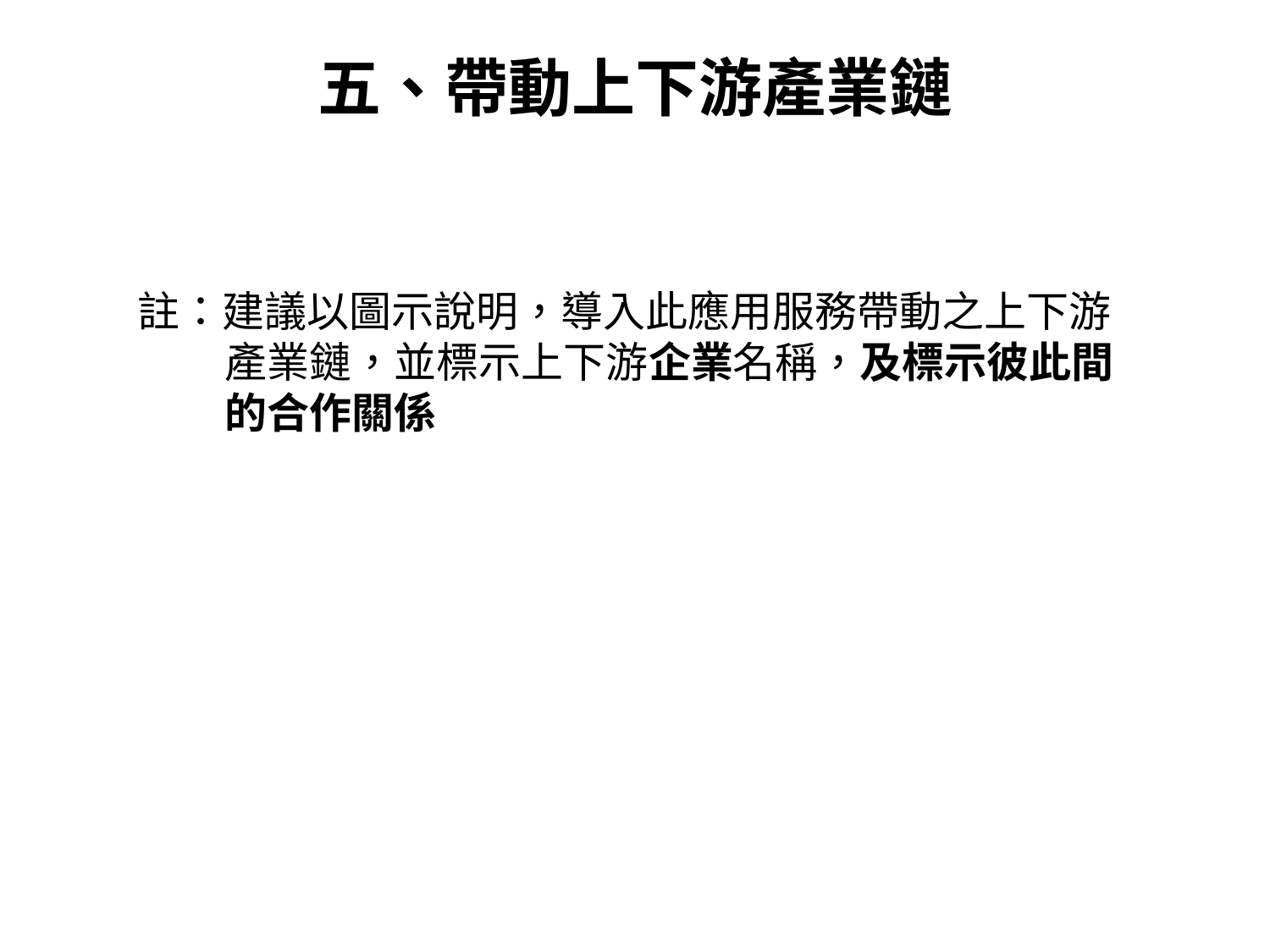

五、帶動上下游產業鏈
註：建議以圖示說明，導入此應用服務帶動之上下游產業鏈，並標示上下游企業名稱，及標示彼此間的合作關係